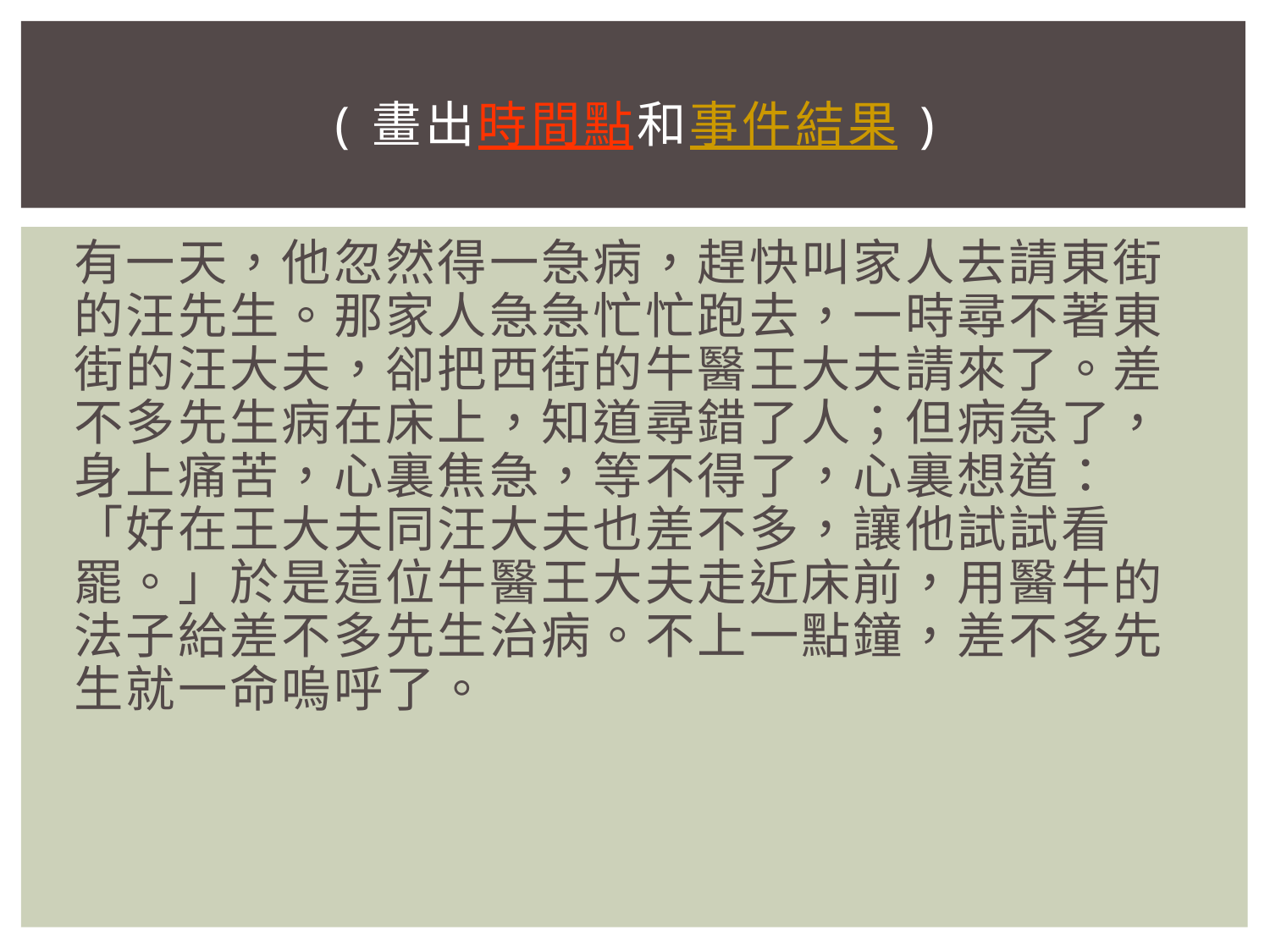

# (畫出時間點和事件結果)
有一天，他忽然得一急病，趕快叫家人去請東街的汪先生。那家人急急忙忙跑去，一時尋不著東街的汪大夫，卻把西街的牛醫王大夫請來了。差不多先生病在床上，知道尋錯了人；但病急了，身上痛苦，心裏焦急，等不得了，心裏想道：「好在王大夫同汪大夫也差不多，讓他試試看罷。」於是這位牛醫王大夫走近床前，用醫牛的法子給差不多先生治病。不上一點鐘，差不多先生就一命嗚呼了。